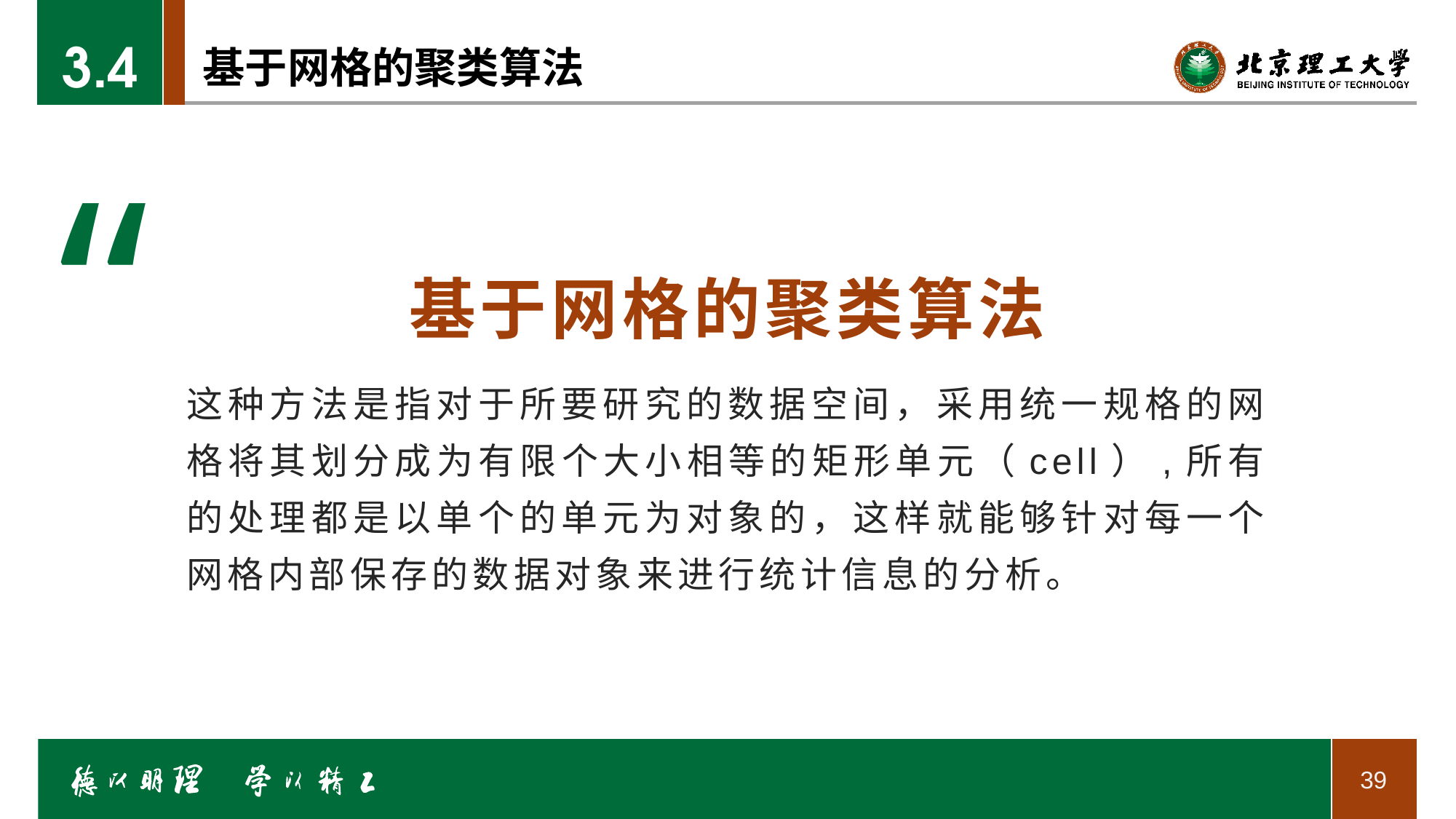

3.4
# 基于网格的聚类算法
“

基于网格的聚类算法
这种方法是指对于所要研究的数据空间，采用统一规格的网格将其划分成为有限个大小相等的矩形单元（cell）,所有的处理都是以单个的单元为对象的，这样就能够针对每一个网格内部保存的数据对象来进行统计信息的分析。